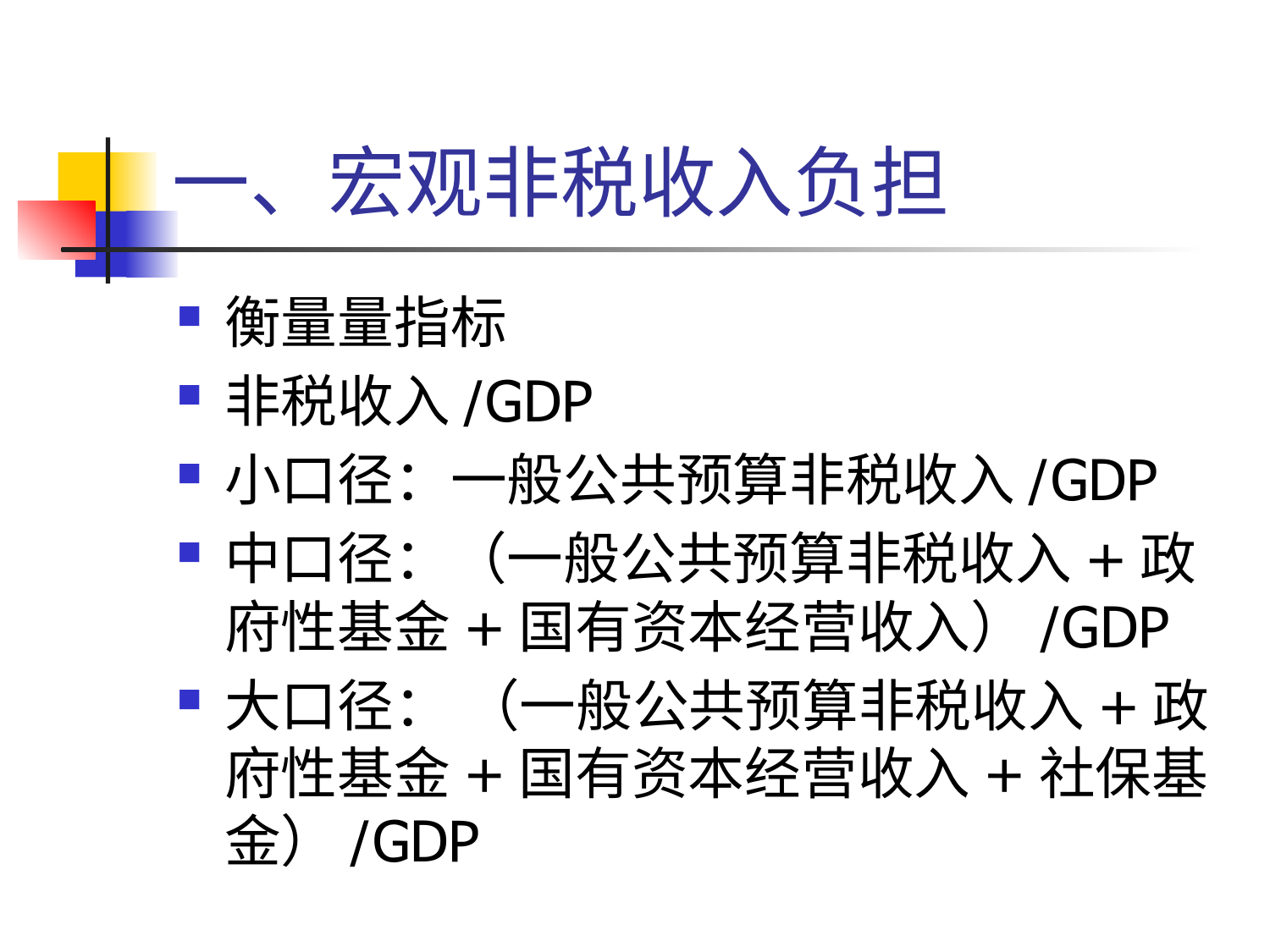

# 一、宏观非税收入负担
衡量量指标
非税收入/GDP
小口径：一般公共预算非税收入/GDP
中口径：（一般公共预算非税收入+政府性基金+国有资本经营收入）/GDP
大口径： （一般公共预算非税收入+政府性基金+国有资本经营收入+社保基金）/GDP